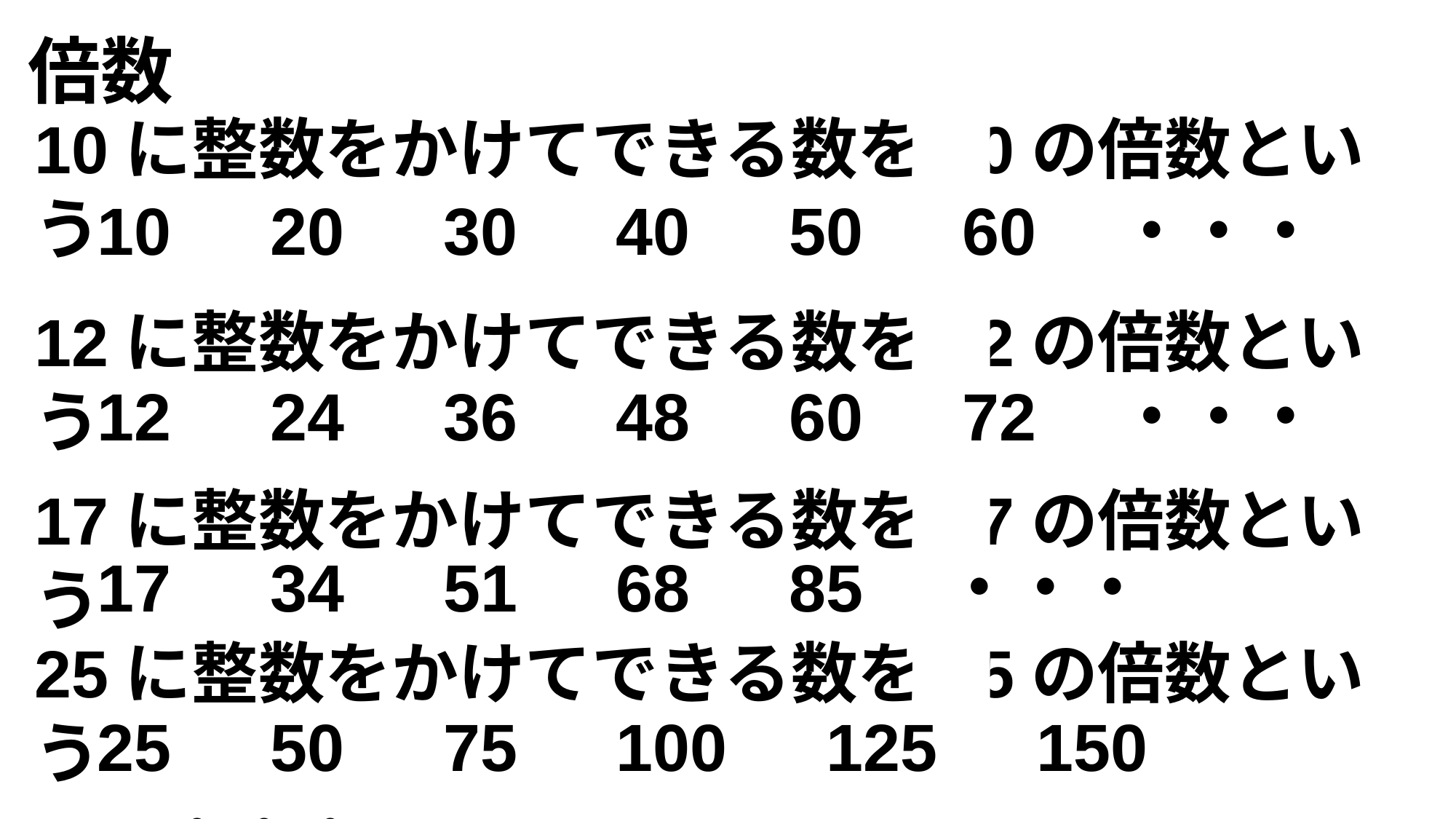

倍数

10に整数をかけてできる数を10の倍数という
10　20　30　40　50　60　・・・

12に整数をかけてできる数を12の倍数という
12　24　36　48　60　72　・・・
17に整数をかけてできる数を17の倍数という

17　34　51　68　85　・・・

25に整数をかけてできる数を25の倍数という
25　50　75　100　125　150　・・・